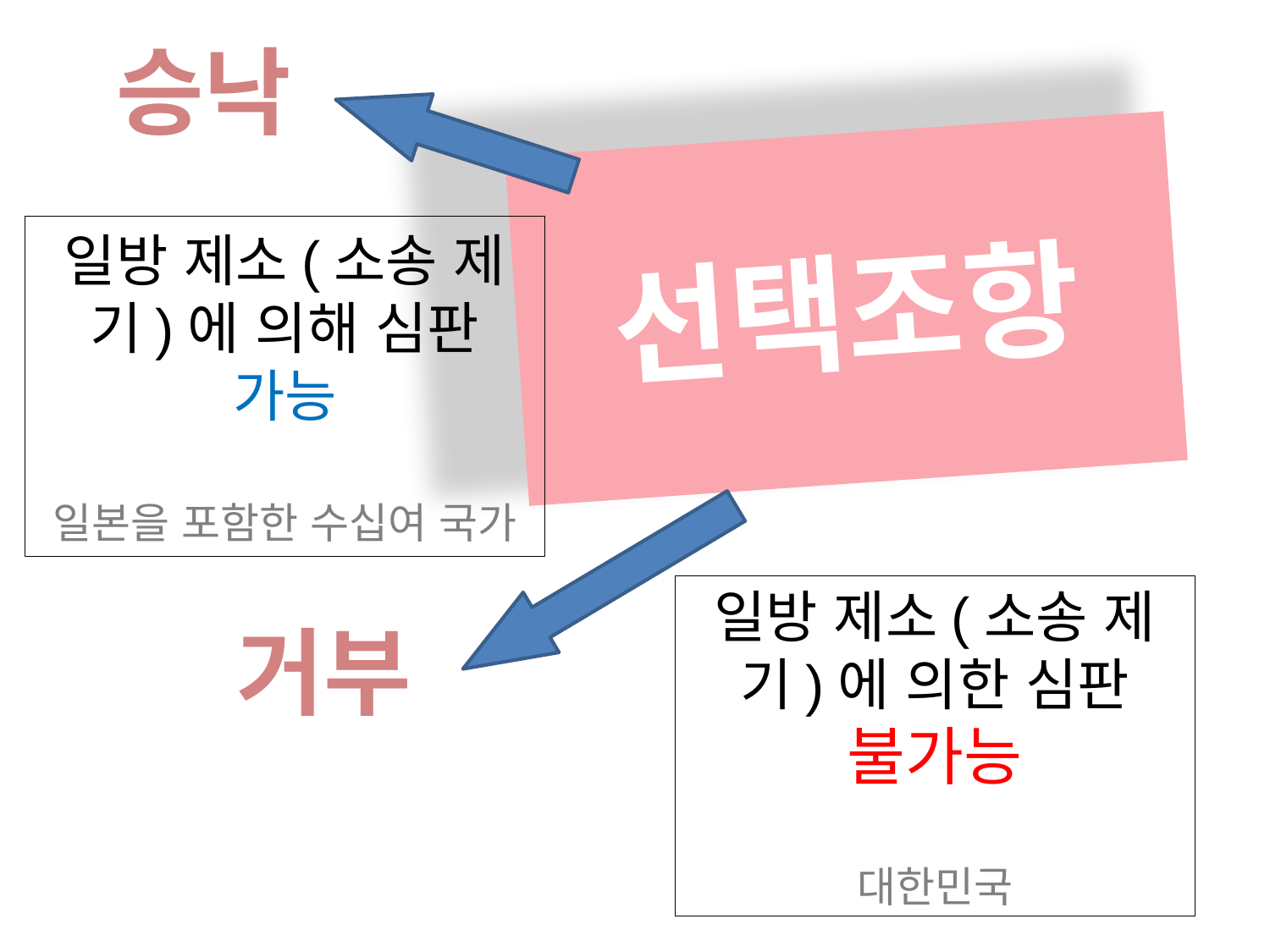

승낙

선택조항
일방 제소(소송 제기)에 의해 심판 가능

일본을 포함한 수십여 국가

일방 제소(소송 제기)에 의한 심판 불가능

대한민국
거부